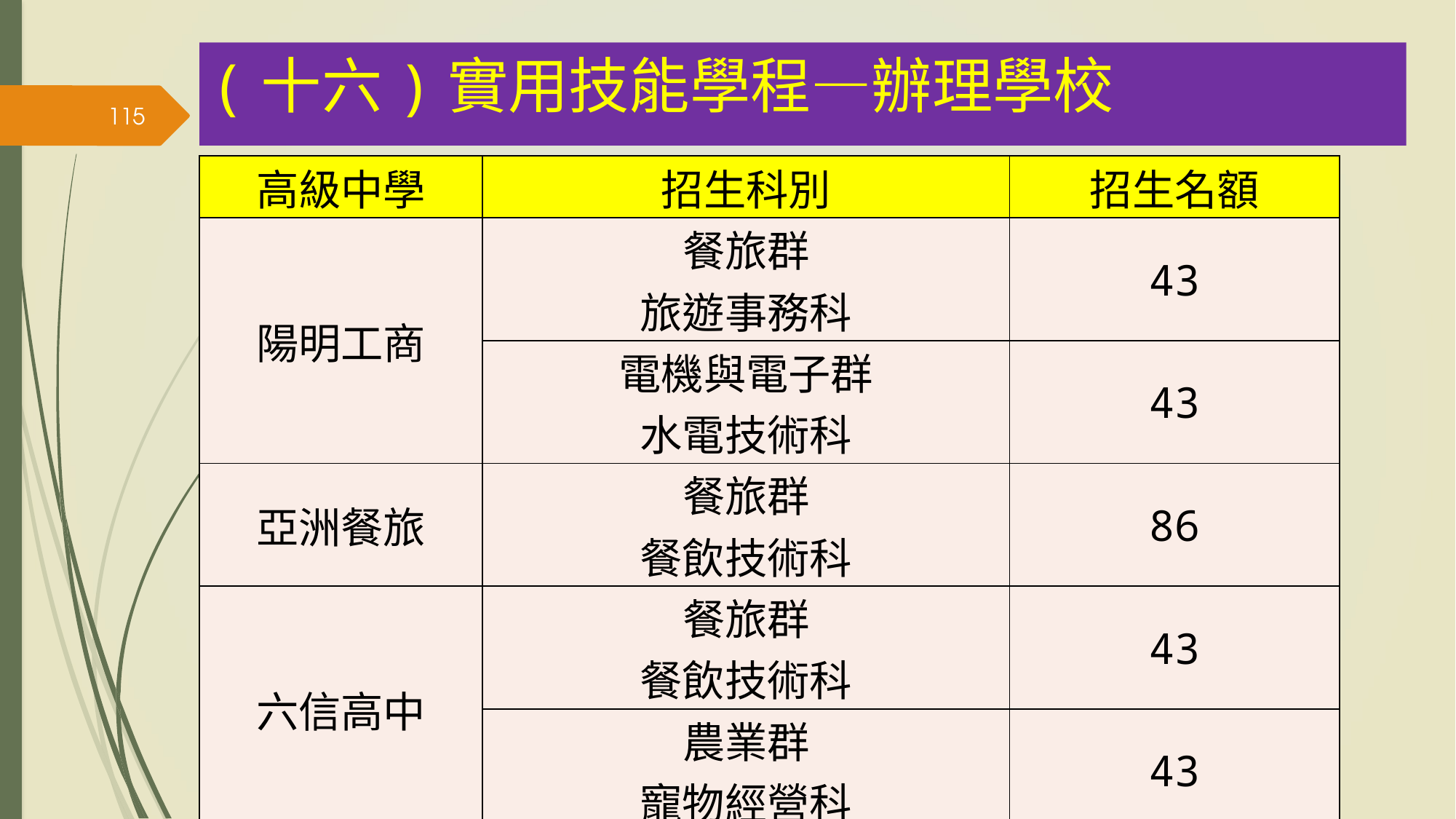

(十六)實用技能學程—辦理學校
115
| 高級中學 | 招生科別 | 招生名額 |
| --- | --- | --- |
| 陽明工商 | 餐旅群 旅遊事務科 | 43 |
|  | 電機與電子群 水電技術科 | 43 |
| 亞洲餐旅 | 餐旅群 餐飲技術科 | 86 |
| 六信高中 | 餐旅群 餐飲技術科 | 43 |
|  | 農業群 寵物經營科 | 43 |